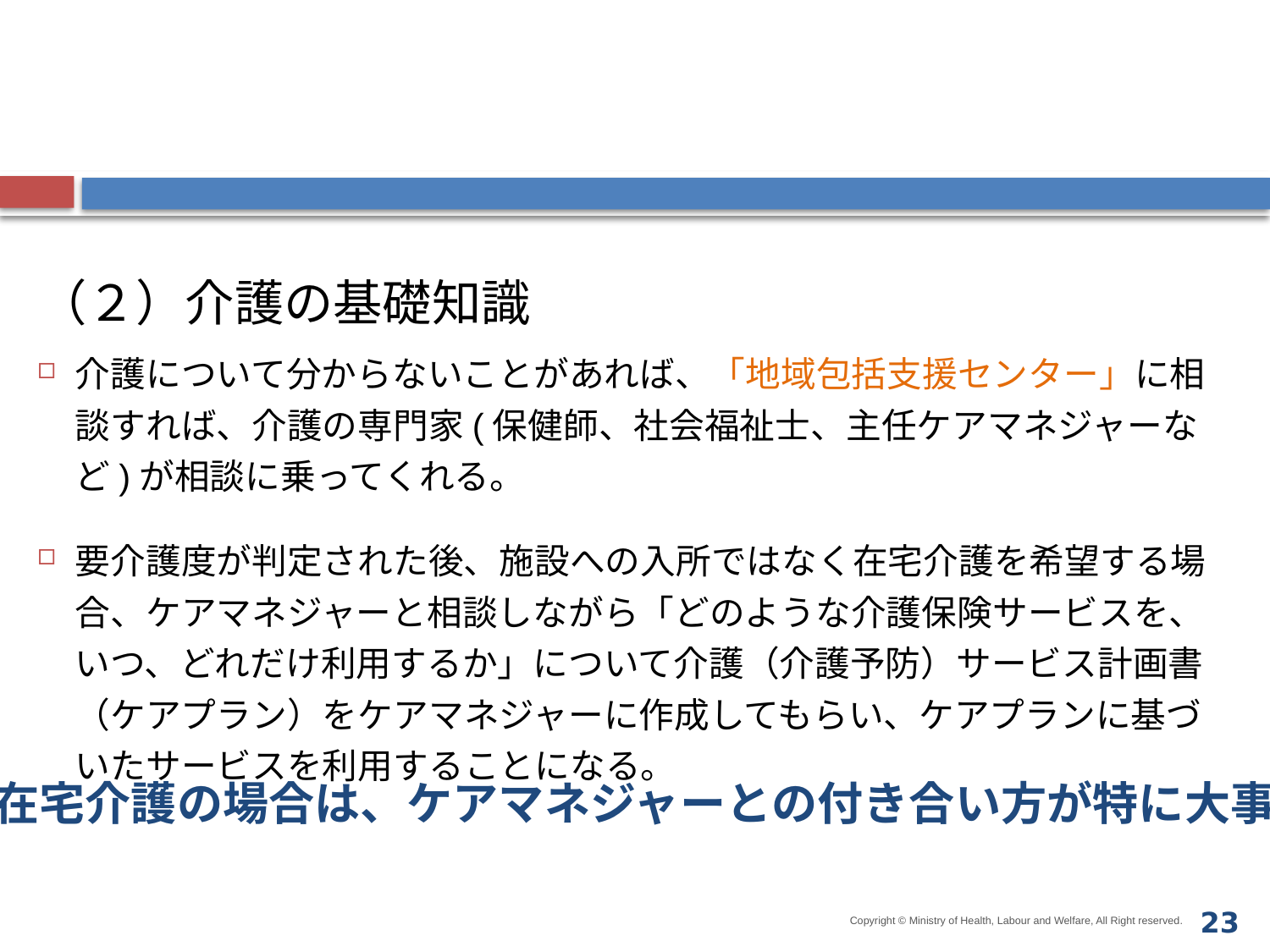

（２）介護の基礎知識
介護について分からないことがあれば、「地域包括支援センター」に相談すれば、介護の専門家(保健師、社会福祉士、主任ケアマネジャーなど)が相談に乗ってくれる。
要介護度が判定された後、施設への入所ではなく在宅介護を希望する場合、ケアマネジャーと相談しながら「どのような介護保険サービスを、いつ、どれだけ利用するか」について介護（介護予防）サービス計画書（ケアプラン）をケアマネジャーに作成してもらい、ケアプランに基づいたサービスを利用することになる。
在宅介護の場合は、ケアマネジャーとの付き合い方が特に大事
23